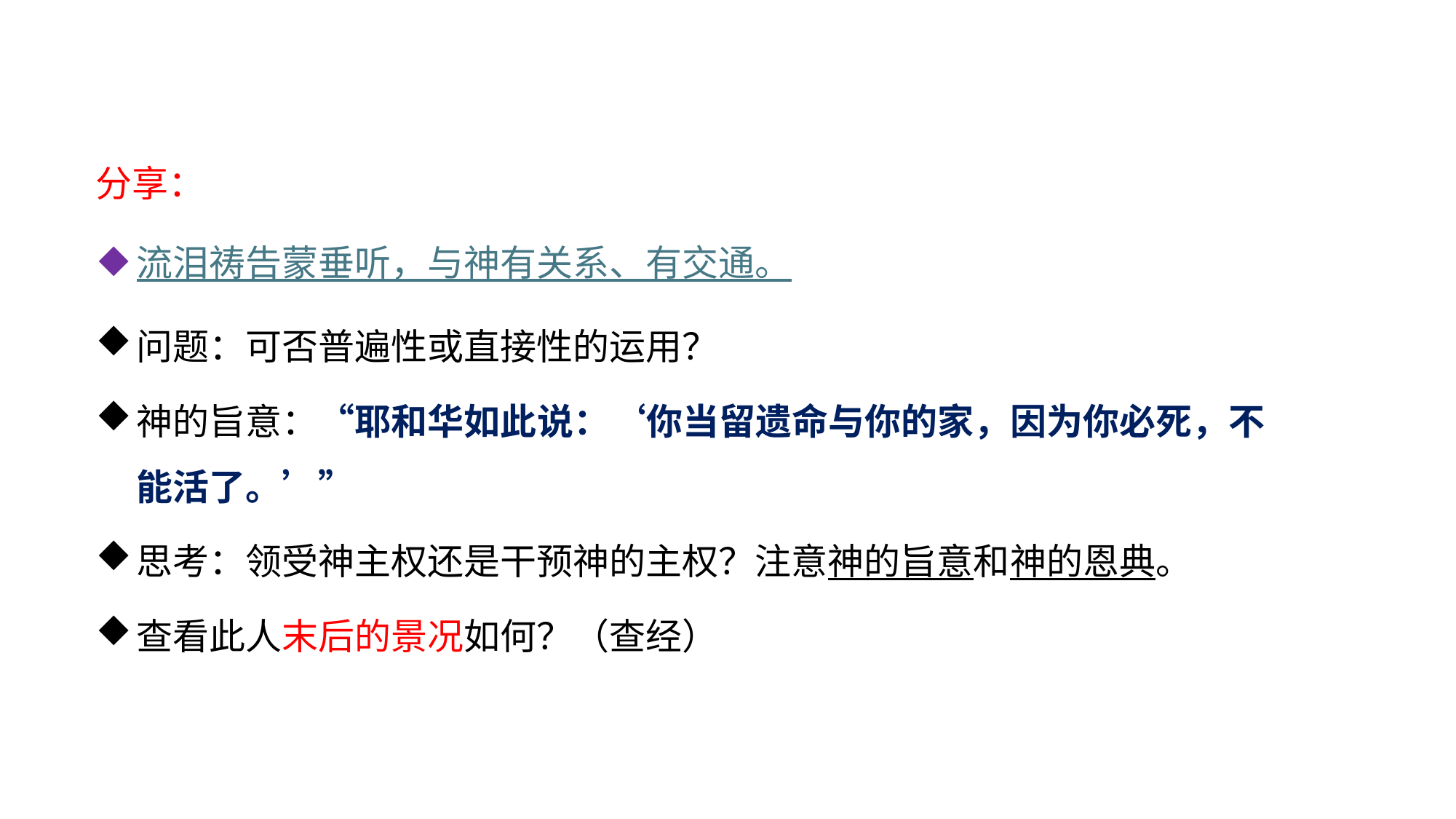

分享：
流泪祷告蒙垂听，与神有关系、有交通。
问题：可否普遍性或直接性的运用？
神的旨意：“耶和华如此说：‘你当留遗命与你的家，因为你必死，不能活了。’”
思考：领受神主权还是干预神的主权？注意神的旨意和神的恩典。
查看此人末后的景况如何？（查经）